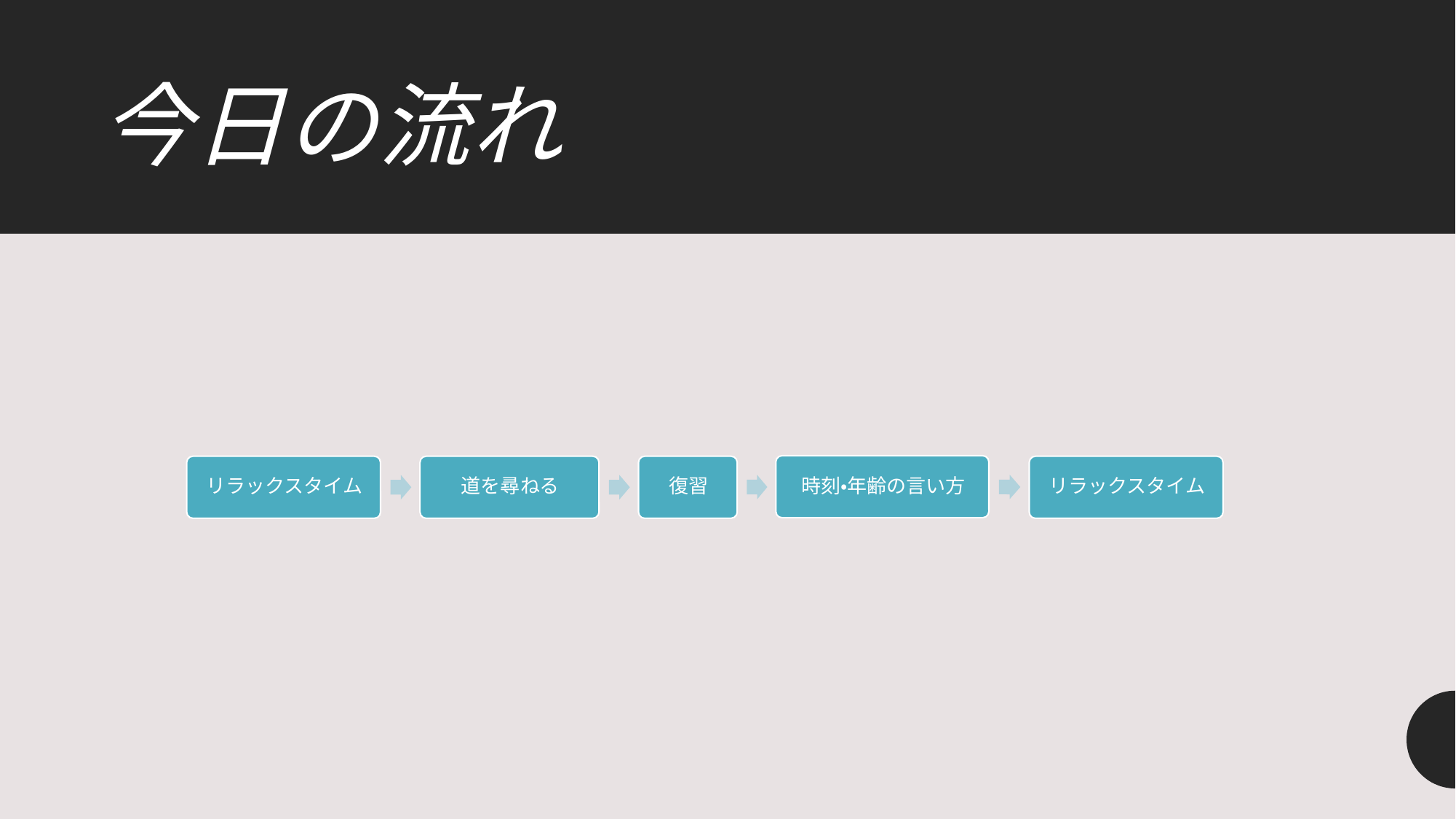

# 今日の流れ
リラックスタイム

道を尋ねる

復習

時刻・年齢の言い方

リラックスタイム